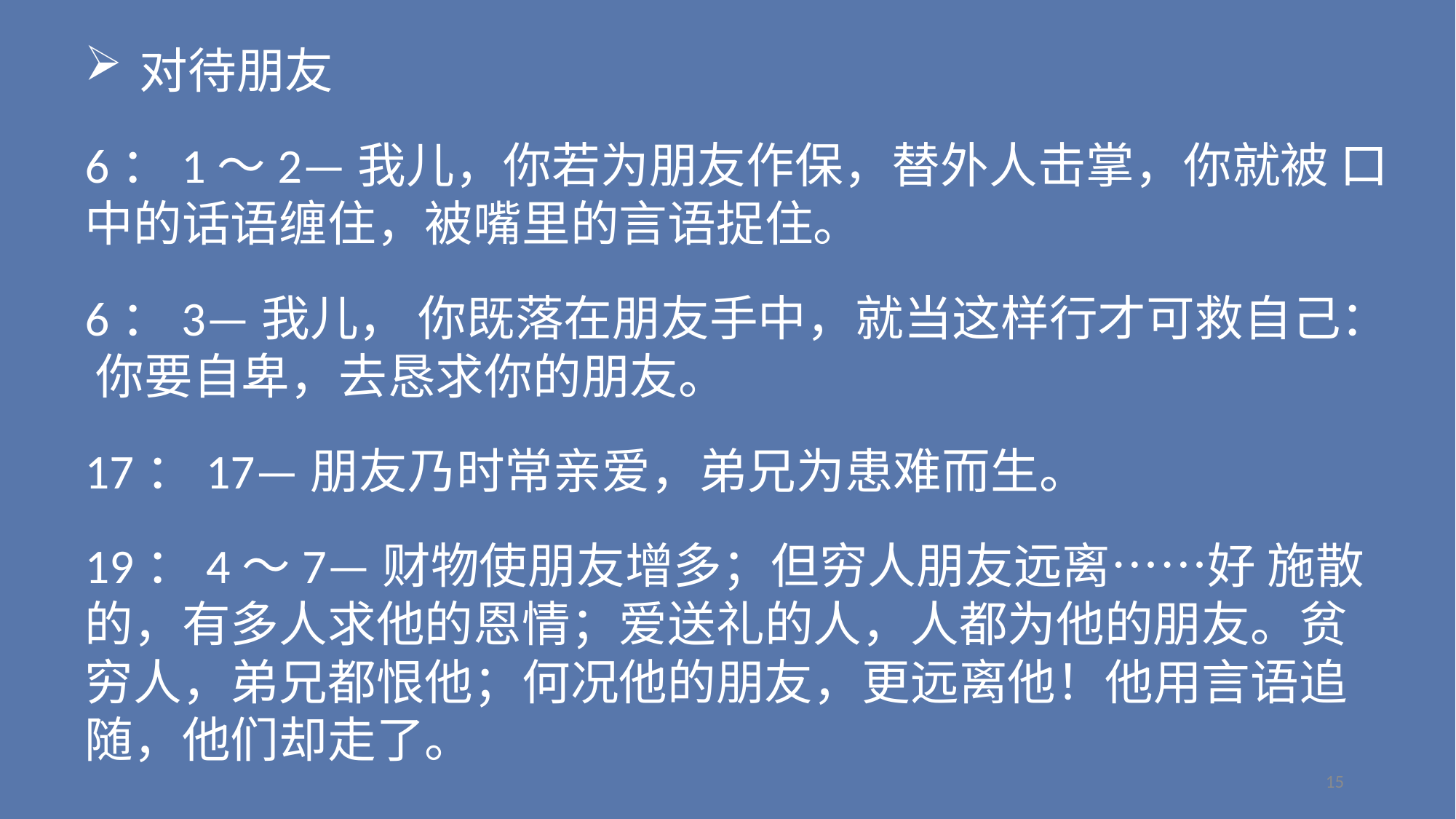

对待朋友
6：1～2—我儿，你若为朋友作保，替外人击掌，你就被 口中的话语缠住，被嘴里的言语捉住。
6：3—我儿， 你既落在朋友手中，就当这样行才可救自己： 你要自卑，去恳求你的朋友。
17：17—朋友乃时常亲爱，弟兄为患难而生。
19：4～7—财物使朋友增多；但穷人朋友远离……好 施散的，有多人求他的恩情；爱送礼的人，人都为他的朋友。贫穷人，弟兄都恨他；何况他的朋友，更远离他！他用言语追随，他们却走了。
15